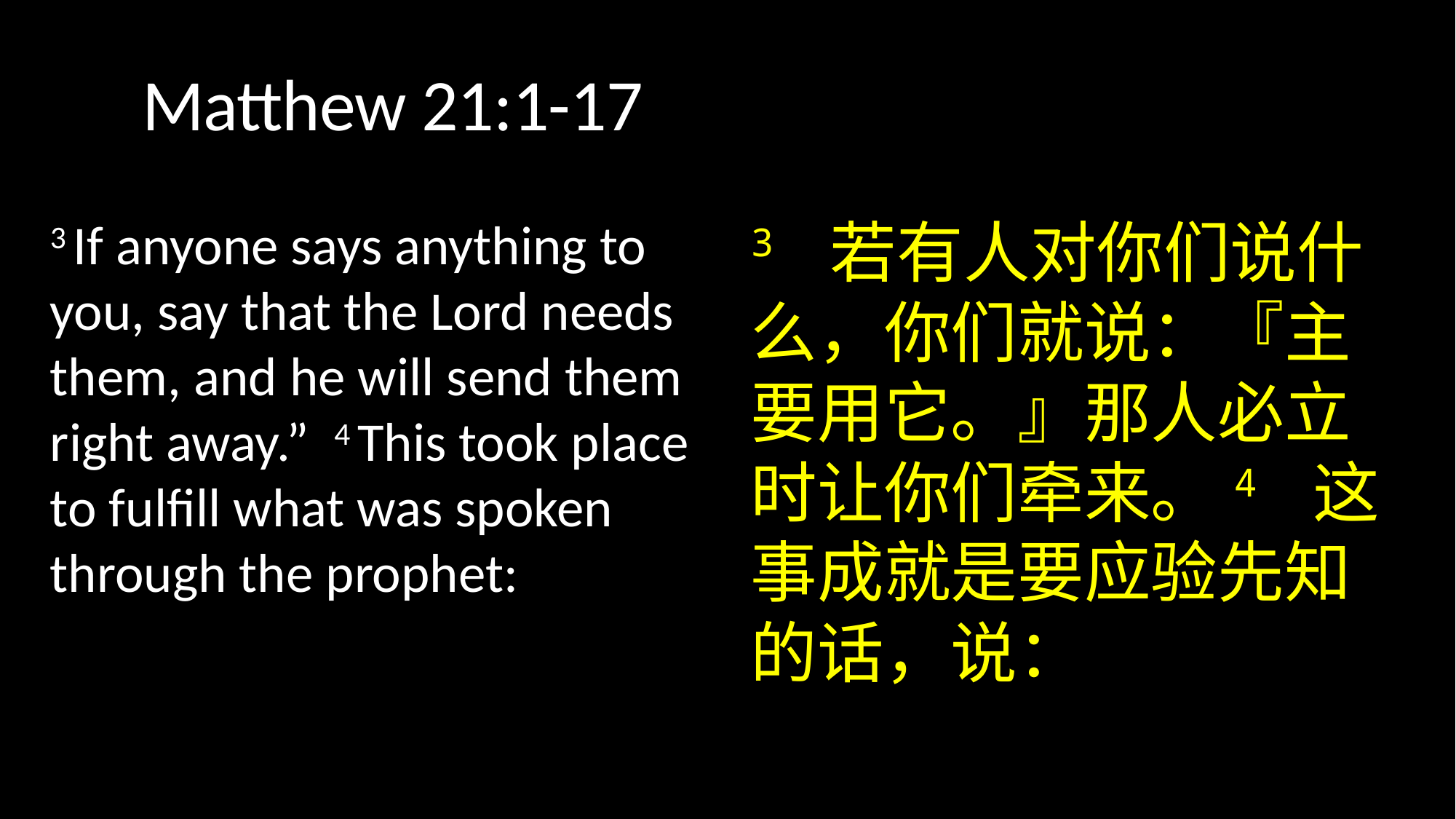

# Matthew 21:1-17
3 If anyone says anything to you, say that the Lord needs them, and he will send them right away.”  4 This took place to fulfill what was spoken through the prophet:
3 若有人对你们说什么，你们就说：『主要用它。』那人必立时让你们牵来。4 这事成就是要应验先知的话，说：